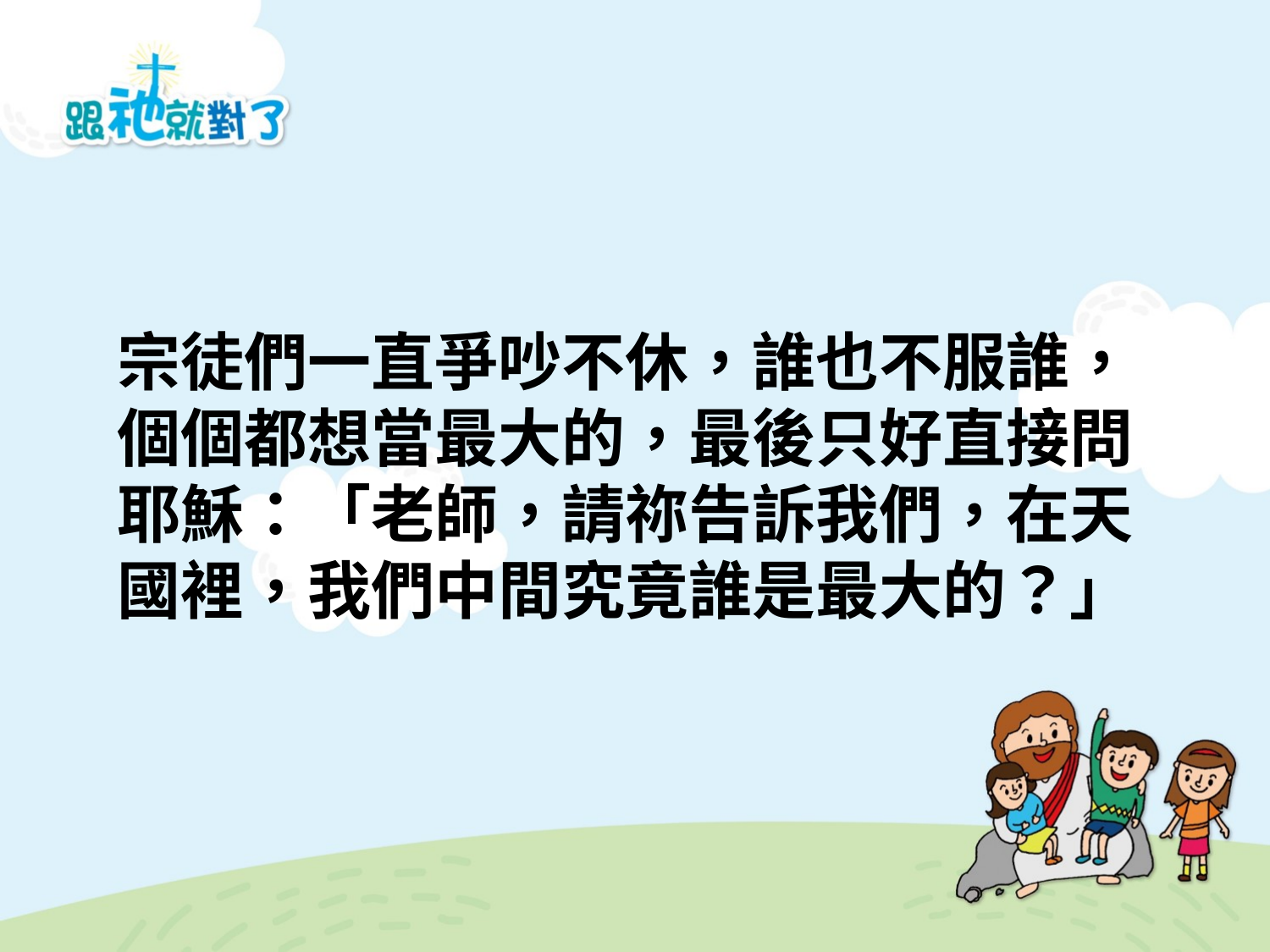

宗徒們一直爭吵不休，誰也不服誰，個個都想當最大的，最後只好直接問耶穌：「老師，請祢告訴我們，在天國裡，我們中間究竟誰是最大的？」